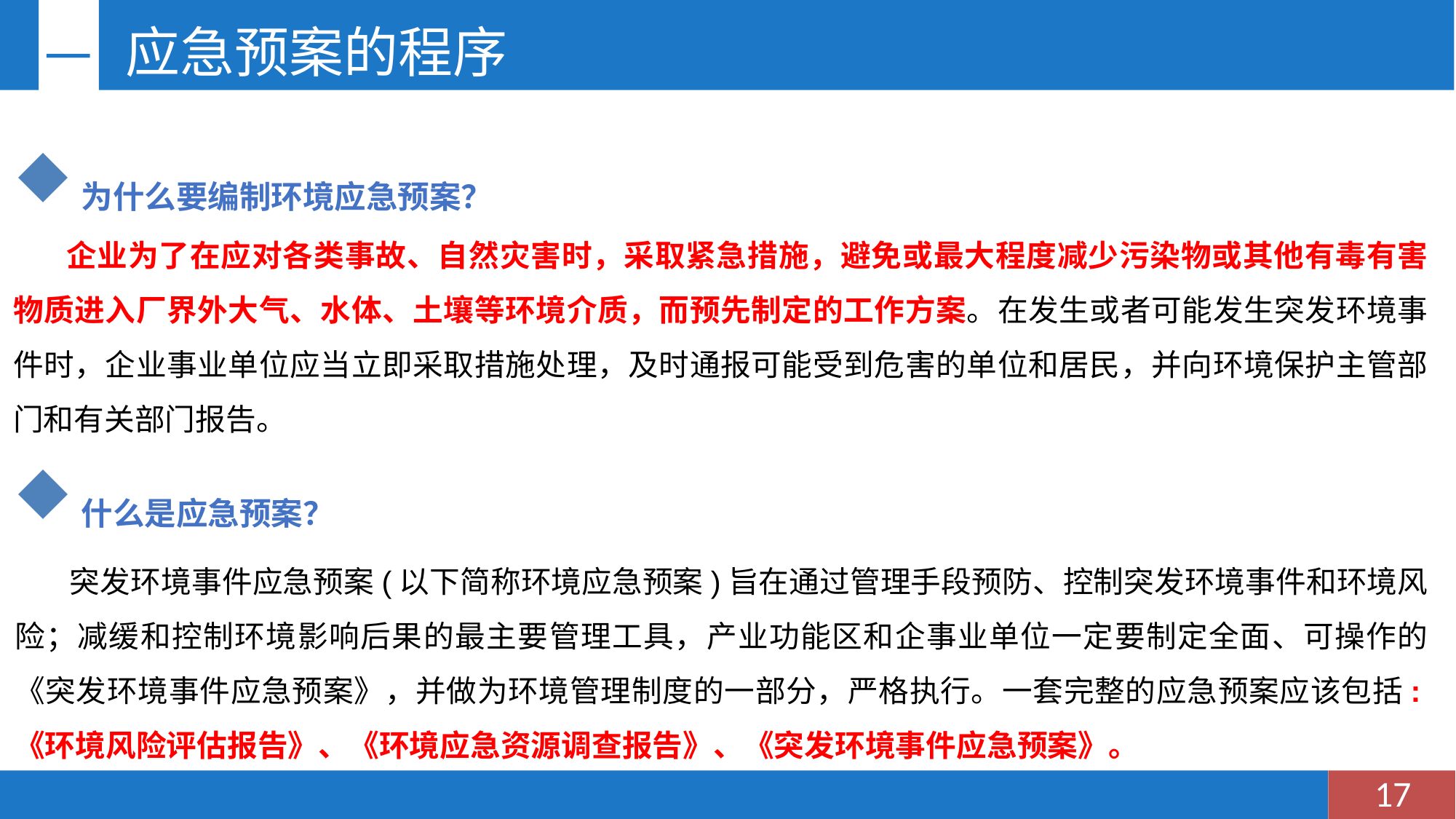

# 一	应急预案的程序
为什么要编制环境应急预案？
      企业为了在应对各类事故、自然灾害时，采取紧急措施，避免或最大程度减少污染物或其他有毒有害物质进入厂界外大气、水体、土壤等环境介质，而预先制定的工作方案。在发生或者可能发生突发环境事件时，企业事业单位应当立即采取措施处理，及时通报可能受到危害的单位和居民，并向环境保护主管部门和有关部门报告。
什么是应急预案？
       突发环境事件应急预案(以下简称环境应急预案)旨在通过管理手段预防、控制突发环境事件和环境风险；减缓和控制环境影响后果的最主要管理工具，产业功能区和企事业单位一定要制定全面、可操作的《突发环境事件应急预案》，并做为环境管理制度的一部分，严格执行。一套完整的应急预案应该包括:《环境风险评估报告》、《环境应急资源调查报告》、《突发环境事件应急预案》。

17
14